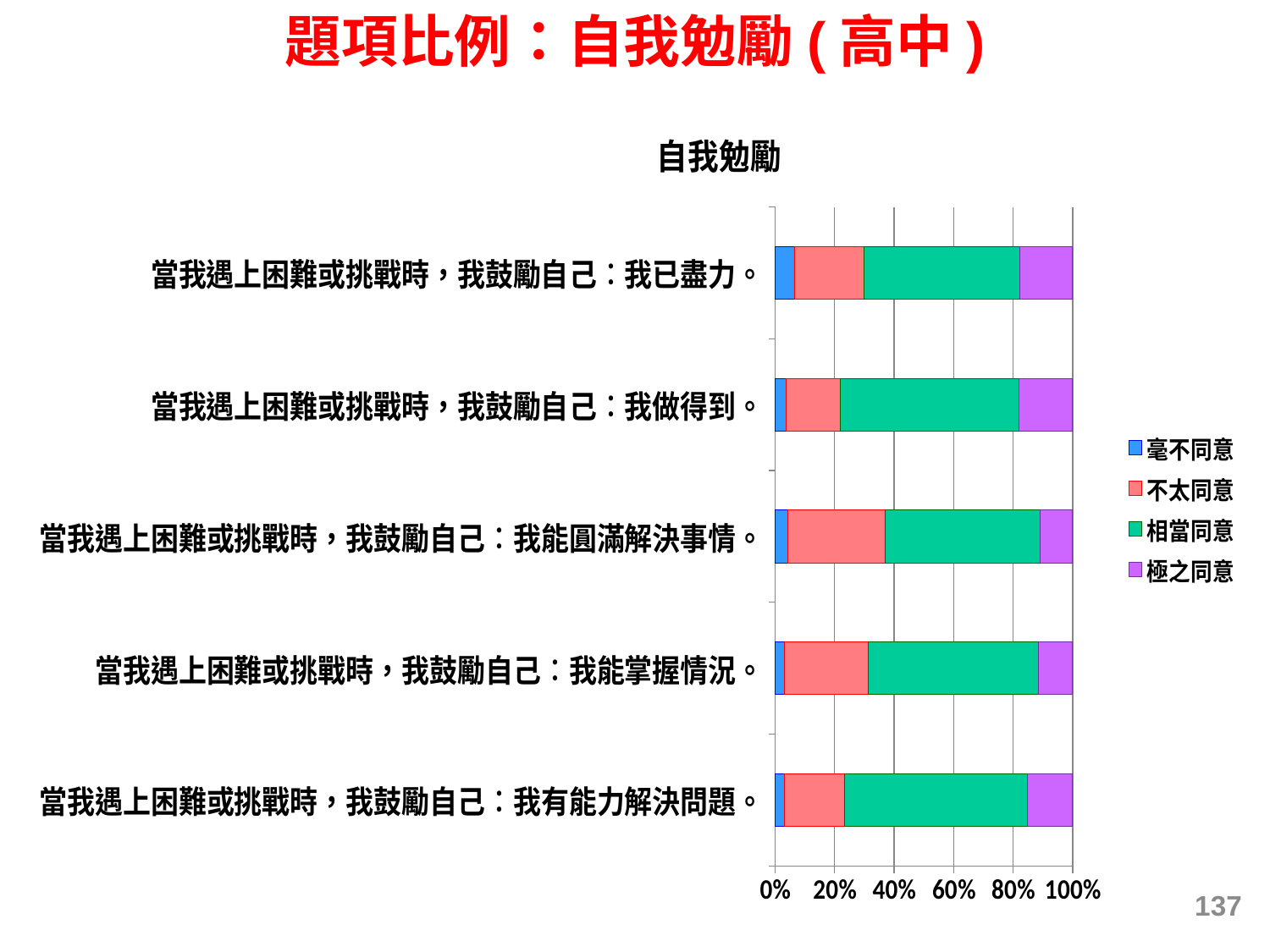

題項比例：自我勉勵(高中)

### Chart: 自我勉勵

| Category | 毫不同意 | 不太同意 | 相當同意 | 極之同意 |
|---|---|---|---|---|
| 當我遇上困難或挑戰時，我鼓勵自己︰我有能力解決問題。 | 0.030116959064327483 | 0.20453216374269054 | 0.6133040935672517 | 0.15204678362573149 |
| 當我遇上困難或挑戰時，我鼓勵自己︰我能掌握情況。 | 0.03205972771190165 | 0.2796076709120188 | 0.5722441809398331 | 0.11608842043624652 |
| 當我遇上困難或挑戰時，我鼓勵自己︰我能圓滿解決事情。 | 0.041959064327485376 | 0.328654970760235 | 0.5194444444444446 | 0.10994152046783655 |
| 當我遇上困難或挑戰時，我鼓勵自己︰我做得到。 | 0.03557833089311859 | 0.18272327964860907 | 0.6014641288433368 | 0.18023426061493444 |
| 當我遇上困難或挑戰時，我鼓勵自己︰我已盡力。 | 0.06450197455024158 | 0.23328945443908186 | 0.5261079420798597 | 0.1761006289308171 |
137